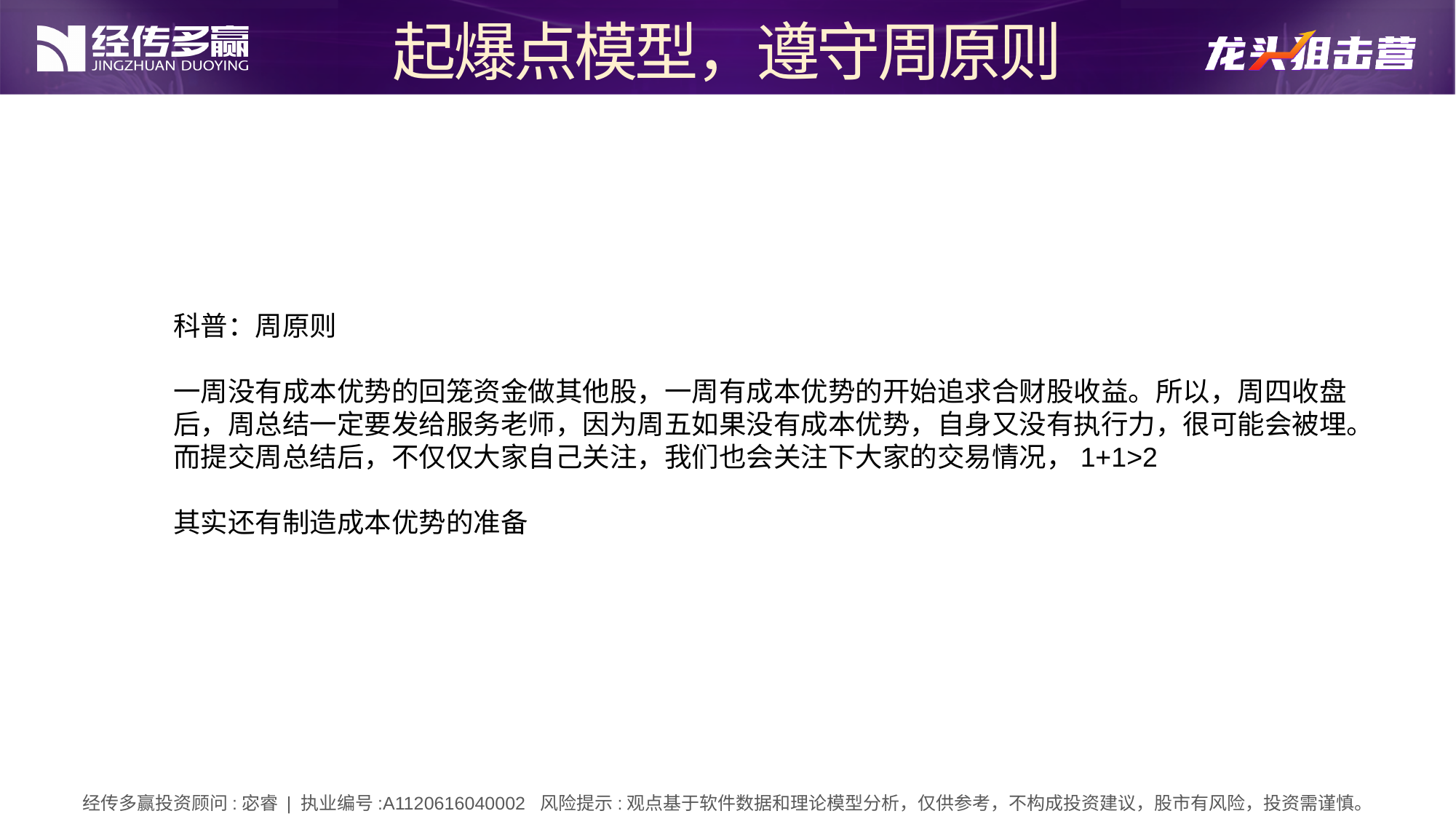

起爆点模型，遵守周原则
科普：周原则

一周没有成本优势的回笼资金做其他股，一周有成本优势的开始追求合财股收益。所以，周四收盘后，周总结一定要发给服务老师，因为周五如果没有成本优势，自身又没有执行力，很可能会被埋。而提交周总结后，不仅仅大家自己关注，我们也会关注下大家的交易情况，1+1>2

其实还有制造成本优势的准备